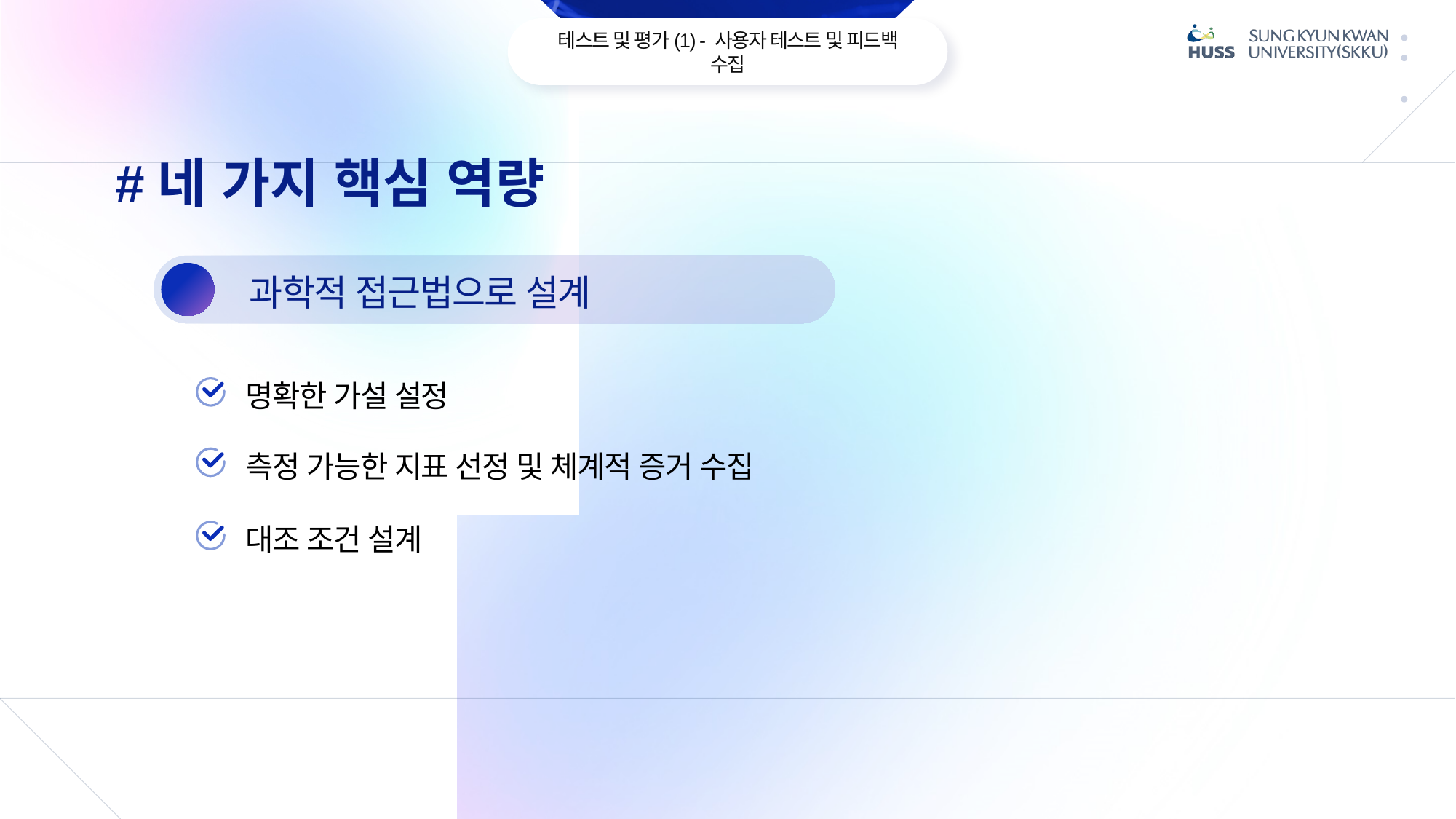

#네 가지 핵심 역량
과학적 접근법으로 설계
1
명확한 가설 설정

측정 가능한 지표 선정 및 체계적 증거 수집

대조 조건 설계